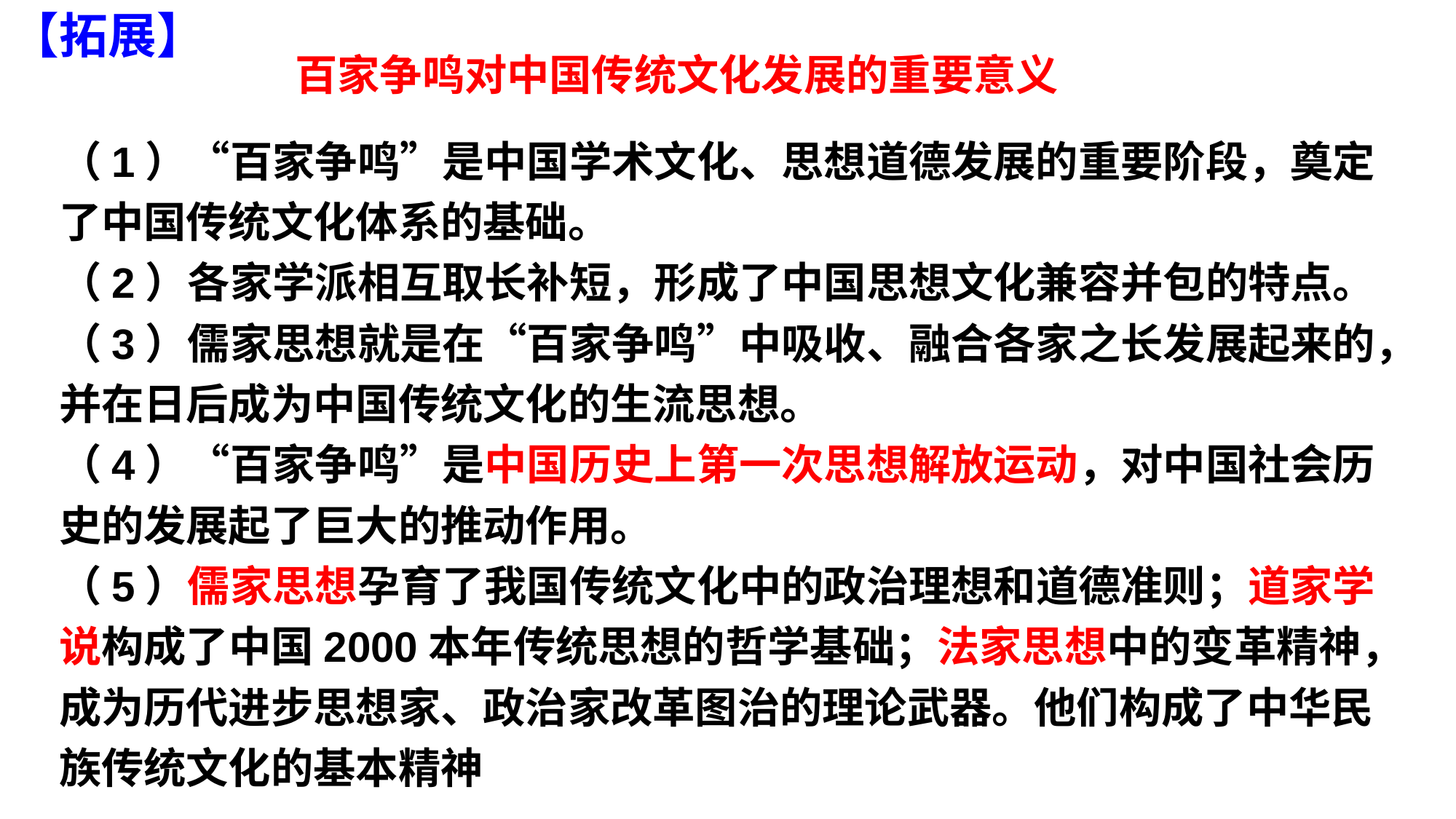

【拓展】
百家争鸣对中国传统文化发展的重要意义
（1）“百家争鸣”是中国学术文化、思想道德发展的重要阶段，奠定了中国传统文化体系的基础。
（2）各家学派相互取长补短，形成了中国思想文化兼容并包的特点。
（3）儒家思想就是在“百家争鸣”中吸收、融合各家之长发展起来的，并在日后成为中国传统文化的生流思想。
（4）“百家争鸣”是中国历史上第一次思想解放运动，对中国社会历史的发展起了巨大的推动作用。
（5）儒家思想孕育了我国传统文化中的政治理想和道德准则；道家学说构成了中国2000本年传统思想的哲学基础；法家思想中的变革精神，成为历代进步思想家、政治家改革图治的理论武器。他们构成了中华民族传统文化的基本精神